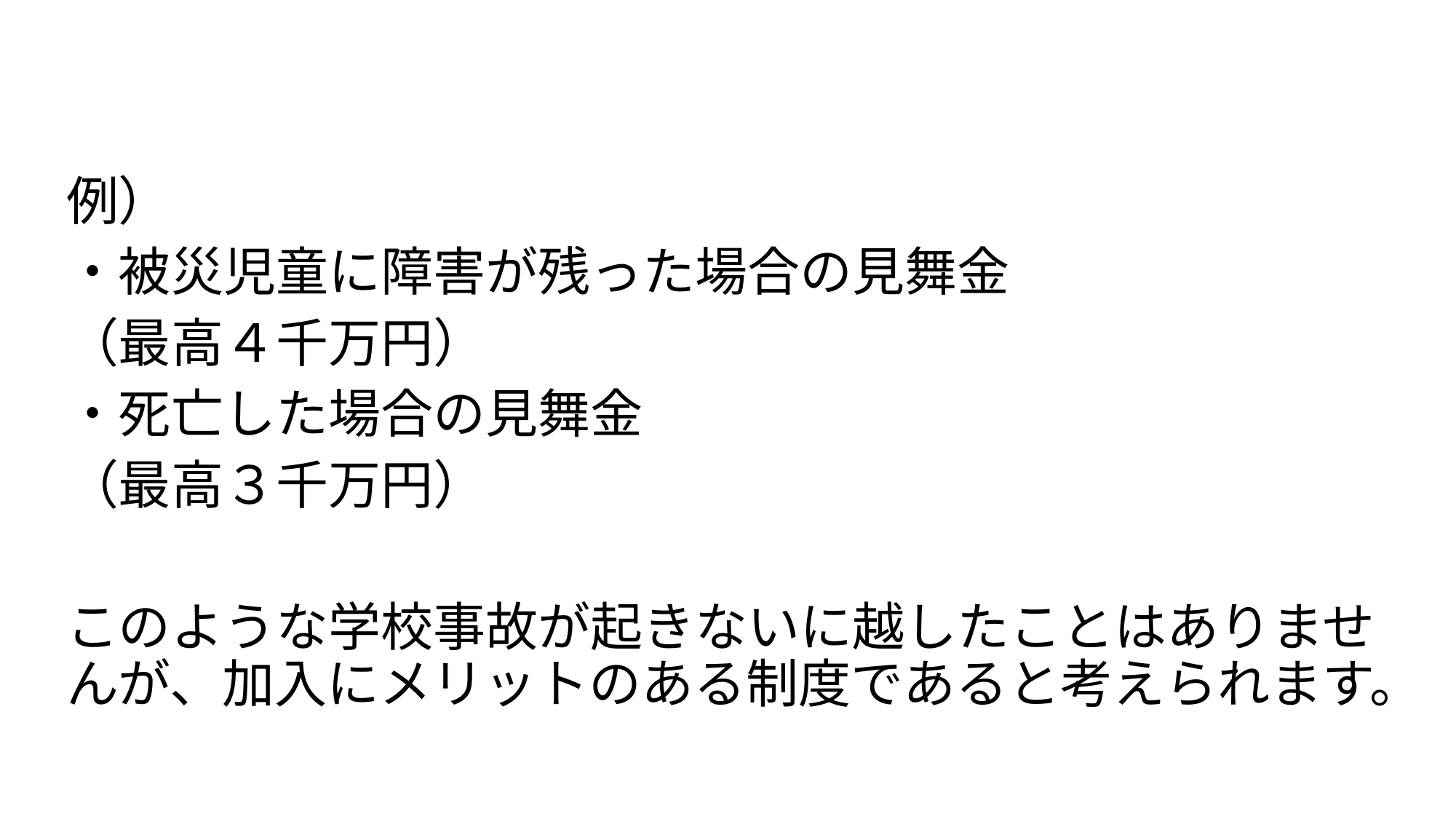

#
例）
・被災児童に障害が残った場合の見舞金
（最高４千万円）
・死亡した場合の見舞金
（最高３千万円）

このような学校事故が起きないに越したことはありませんが、加入にメリットのある制度であると考えられます。